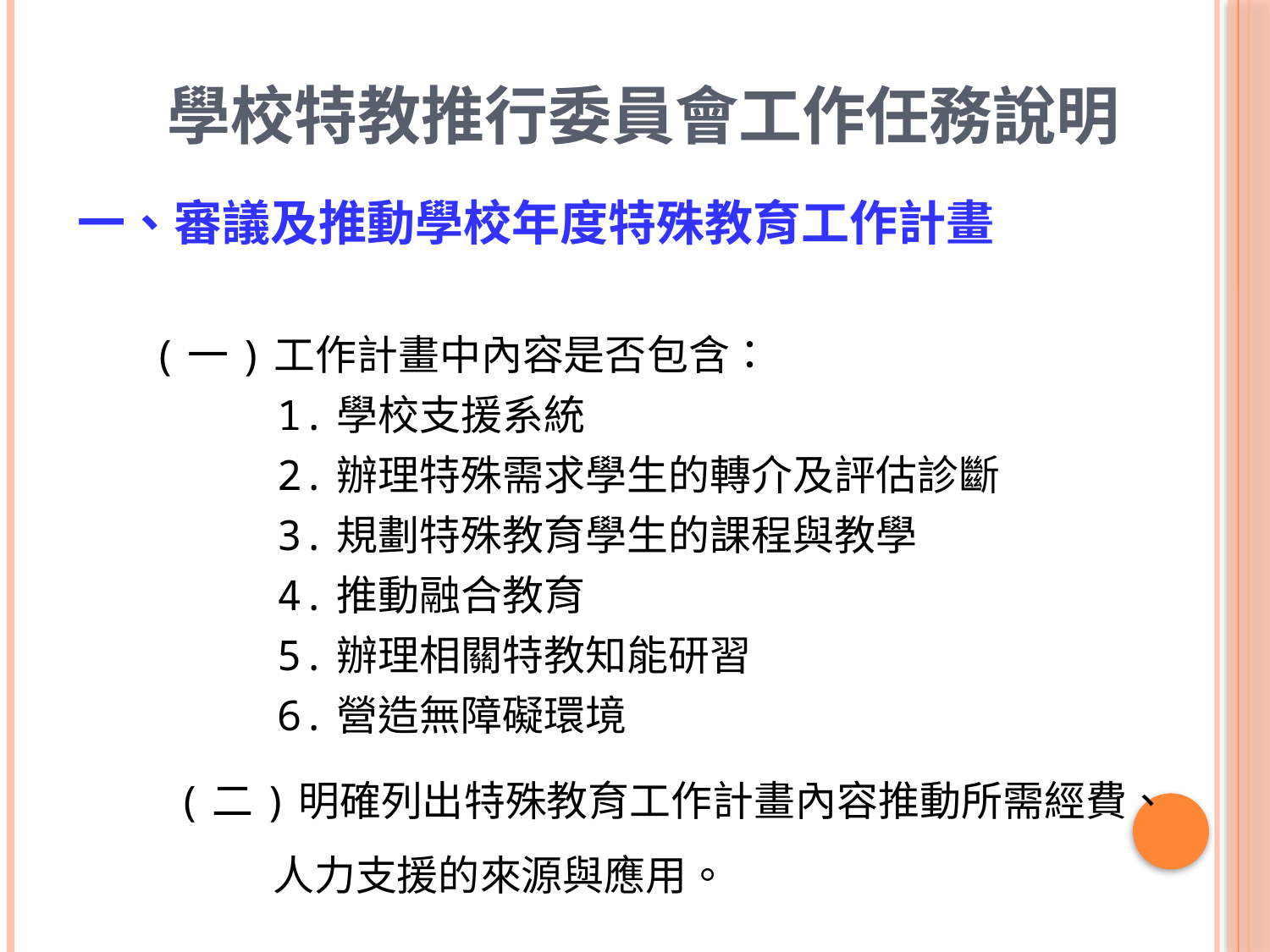

# 學校特教推行委員會工作任務說明
一、審議及推動學校年度特殊教育工作計畫

(一)工作計畫中內容是否包含：
        1.學校支援系統
        2.辦理特殊需求學生的轉介及評估診斷
        3.規劃特殊教育學生的課程與教學
        4.推動融合教育
        5.辦理相關特教知能研習
        6.營造無障礙環境
    (二)明確列出特殊教育工作計畫內容推動所需經費、人力支援的來源與應用。